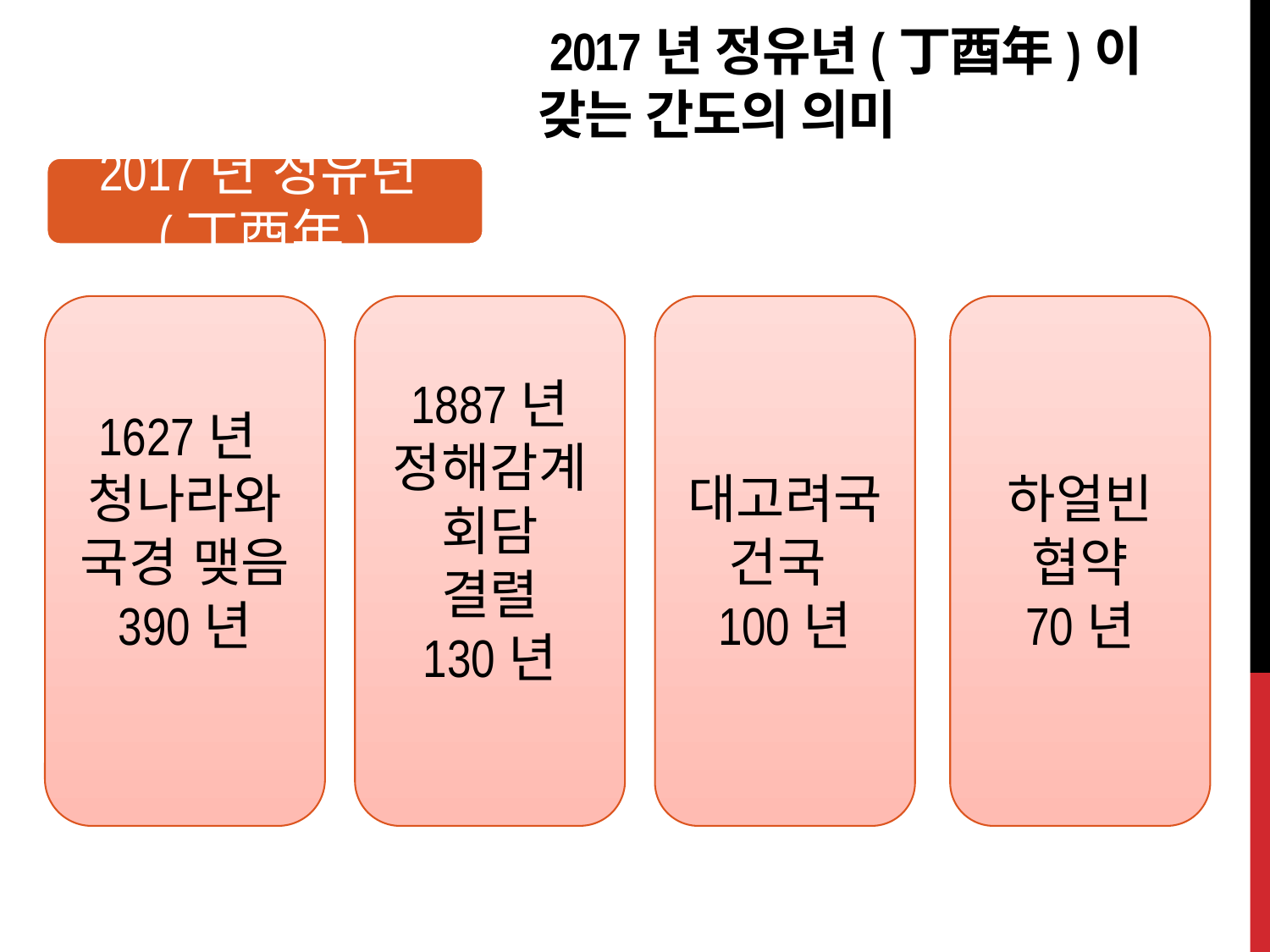

2017년 정유년(丁酉年)이 갖는 간도의 의미
2017년 정유년(丁酉年)
1627년
청나라와 국경 맺음
390년

1887년
정해감계회담
결렬
130년

대고려국 건국
100년
하얼빈 협약
70년